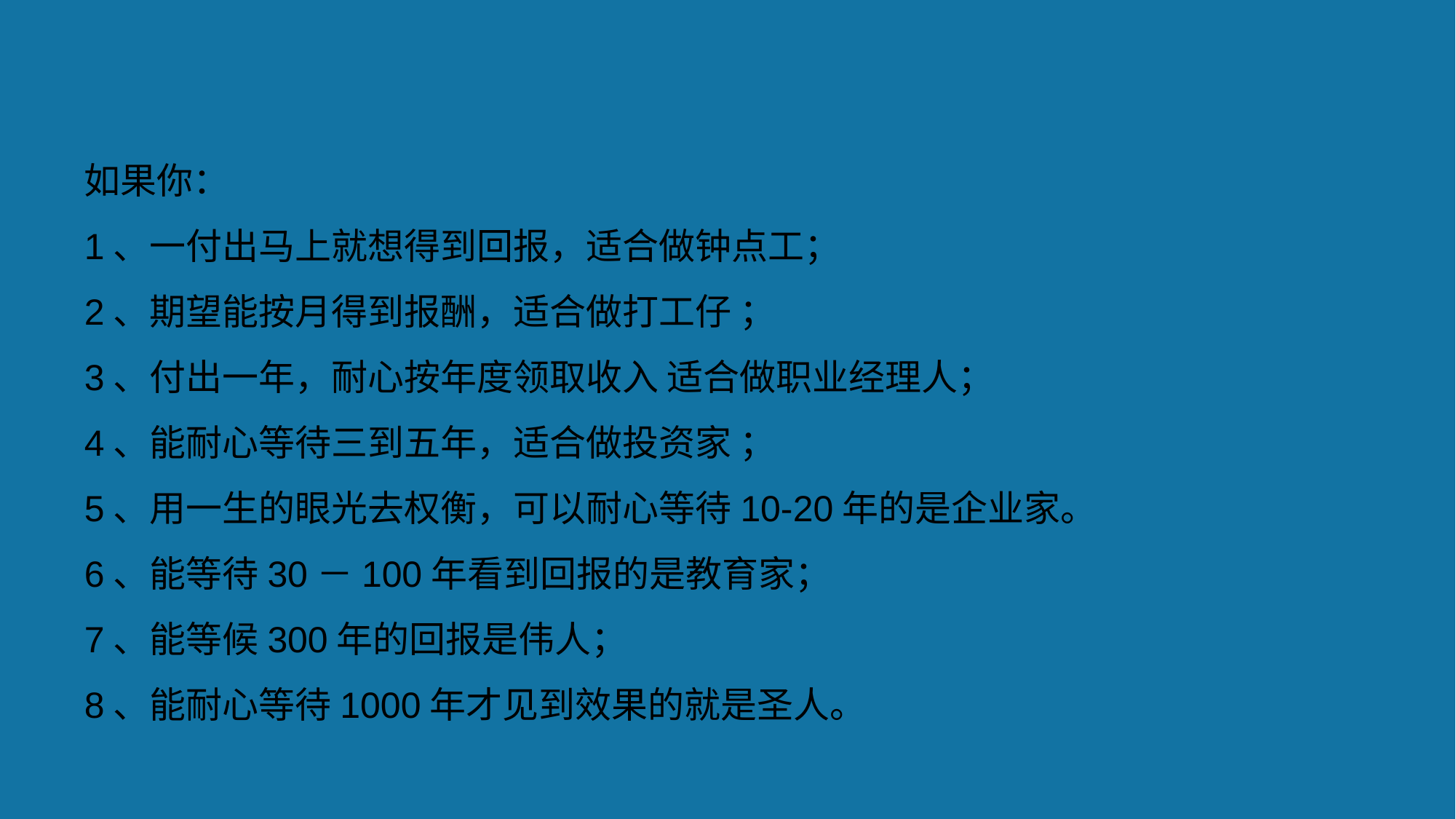

境界决定成就
如果你：
1、一付出马上就想得到回报，适合做钟点工；
2、期望能按月得到报酬，适合做打工仔 ；
3、付出一年，耐心按年度领取收入 适合做职业经理人；
4、能耐心等待三到五年，适合做投资家 ；
5、用一生的眼光去权衡，可以耐心等待10-20年的是企业家。
6、能等待30－100年看到回报的是教育家；
7、能等候300年的回报是伟人；
8、能耐心等待1000年才见到效果的就是圣人。